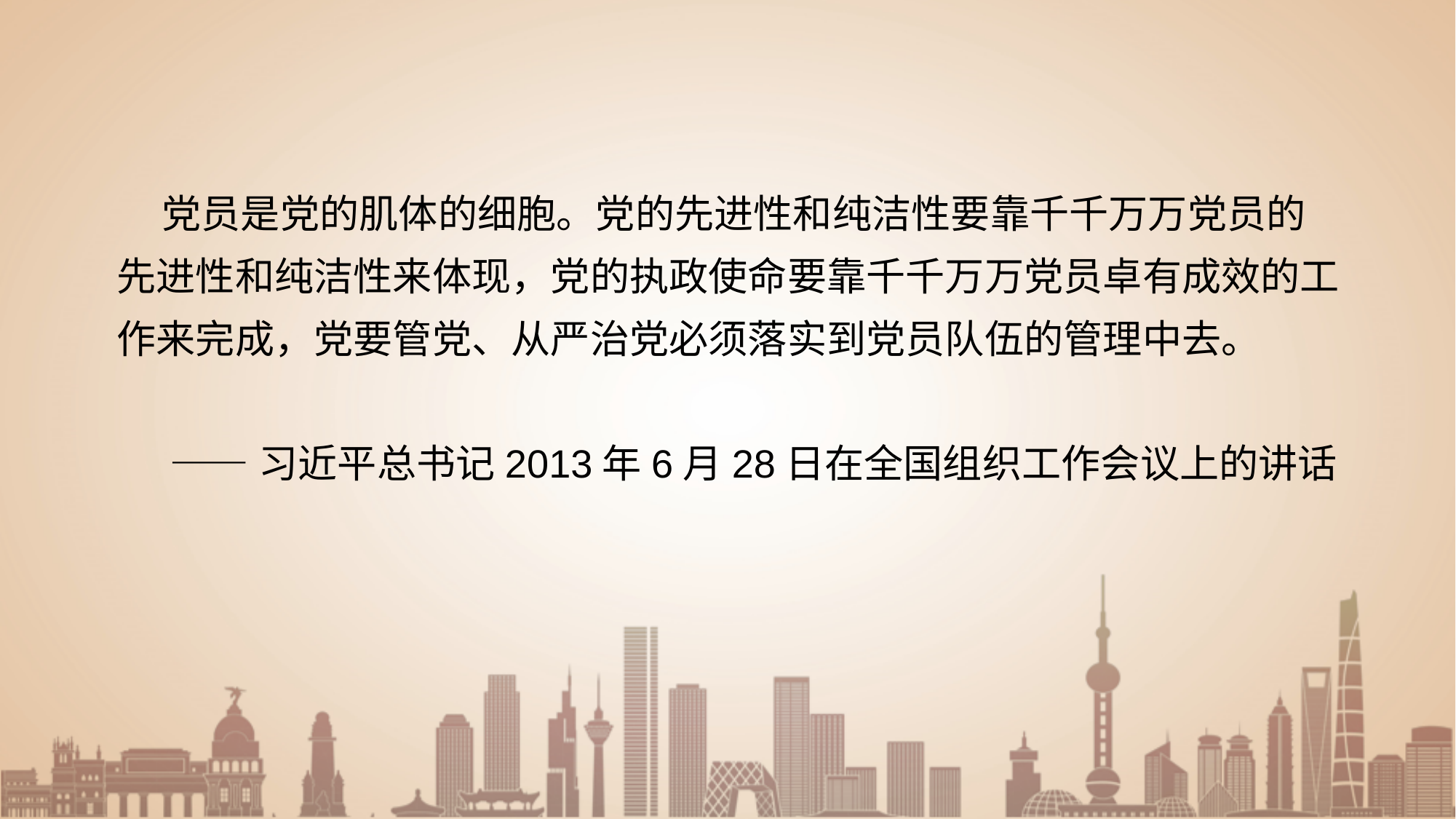

党员是党的肌体的细胞。党的先进性和纯洁性要靠千千万万党员的先进性和纯洁性来体现，党的执政使命要靠千千万万党员卓有成效的工作来完成，党要管党、从严治党必须落实到党员队伍的管理中去。

      ——习近平总书记2013年6月28日在全国组织工作会议上的讲话